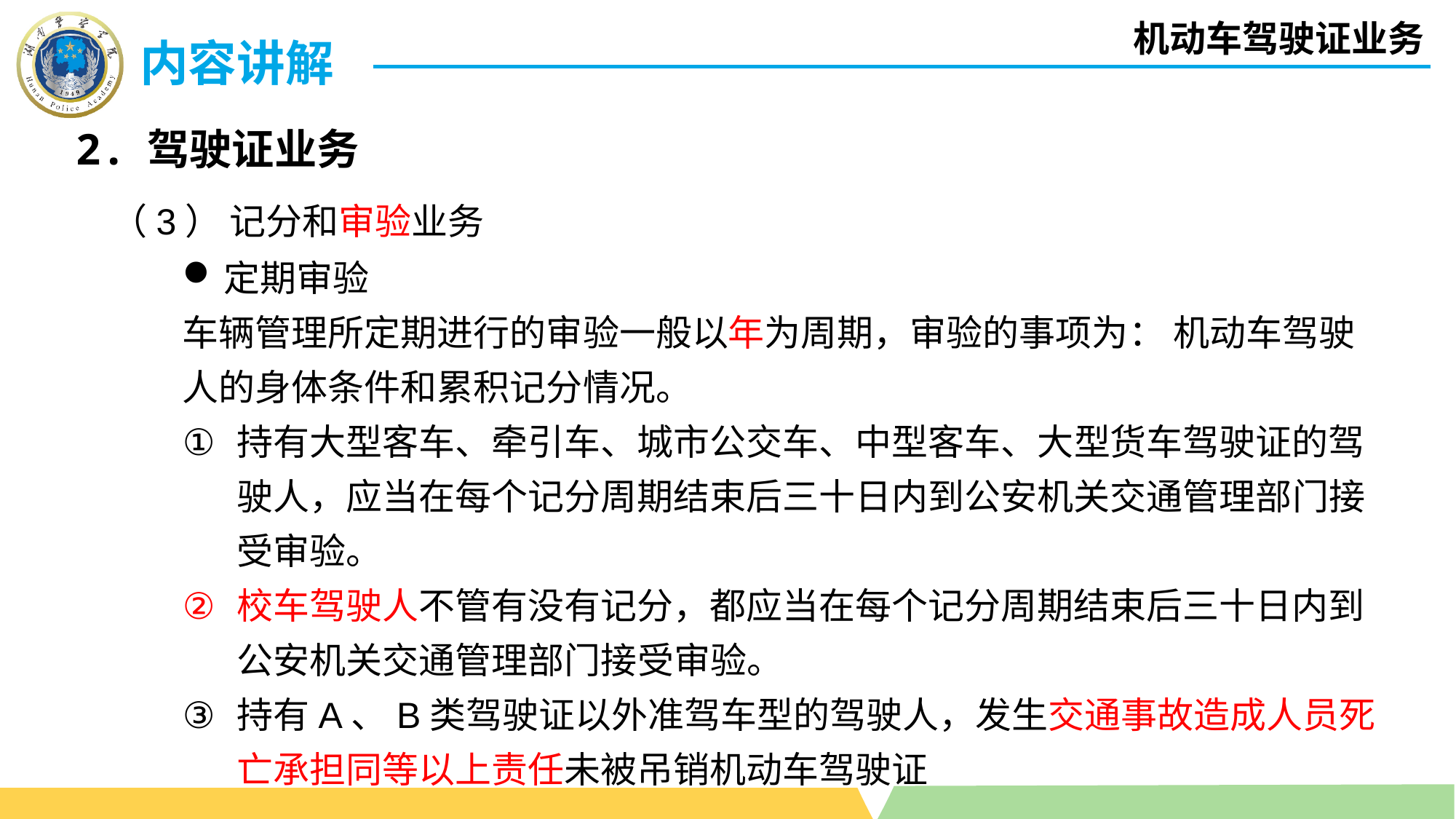

机动车驾驶证业务
内容讲解
 2. 驾驶证业务
（3） 记分和审验业务
定期审验
车辆管理所定期进行的审验一般以年为周期，审验的事项为： 机动车驾驶人的身体条件和累积记分情况。
持有大型客车、牵引车、城市公交车、中型客车、大型货车驾驶证的驾驶人，应当在每个记分周期结束后三十日内到公安机关交通管理部门接受审验。
校车驾驶人不管有没有记分，都应当在每个记分周期结束后三十日内到公安机关交通管理部门接受审验。
持有A、B类驾驶证以外准驾车型的驾驶人，发生交通事故造成人员死亡承担同等以上责任未被吊销机动车驾驶证